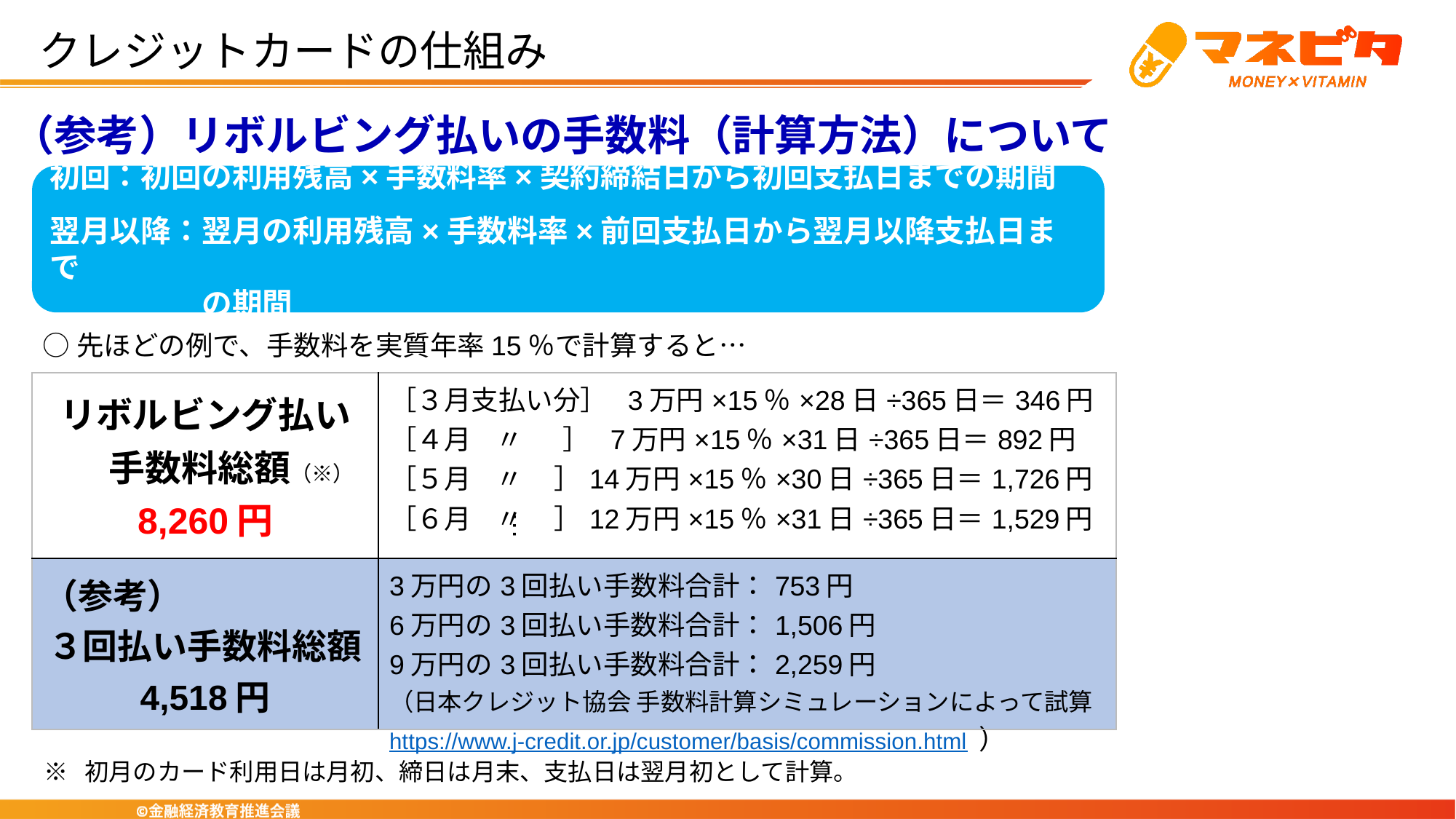

クレジットカードの仕組み
（参考）リボルビング払いの手数料（計算方法）について
初回：初回の利用残高×手数料率×契約締結日から初回支払日までの期間
翌月以降：翌月の利用残高×手数料率×前回支払日から翌月以降支払日まで
　　　　　の期間
○先ほどの例で、手数料を実質年率15％で計算すると…

| リボルビング払い 　 手数料総額（※） 8,260円 | ［３月支払い分］ 3万円×15％×28日÷365日＝346円 ［４月 〃　 ］ 7万円×15％×31日÷365日＝892円 ［５月 〃 ］14万円×15％×30日÷365日＝1,726円［６月 〃 ］12万円×15％×31日÷365日＝1,529円 |
| --- | --- |
| （参考） ３回払い手数料総額 4,518円 | 3万円の3回払い手数料合計：753円 6万円の3回払い手数料合計：1,506円 9万円の3回払い手数料合計：2,259円 （日本クレジット協会 手数料計算シミュレーションによって試算https://www.j-credit.or.jp/customer/basis/commission.html ） |
…
※  初月のカード利用日は月初、締日は月末、支払日は翌月初として計算。